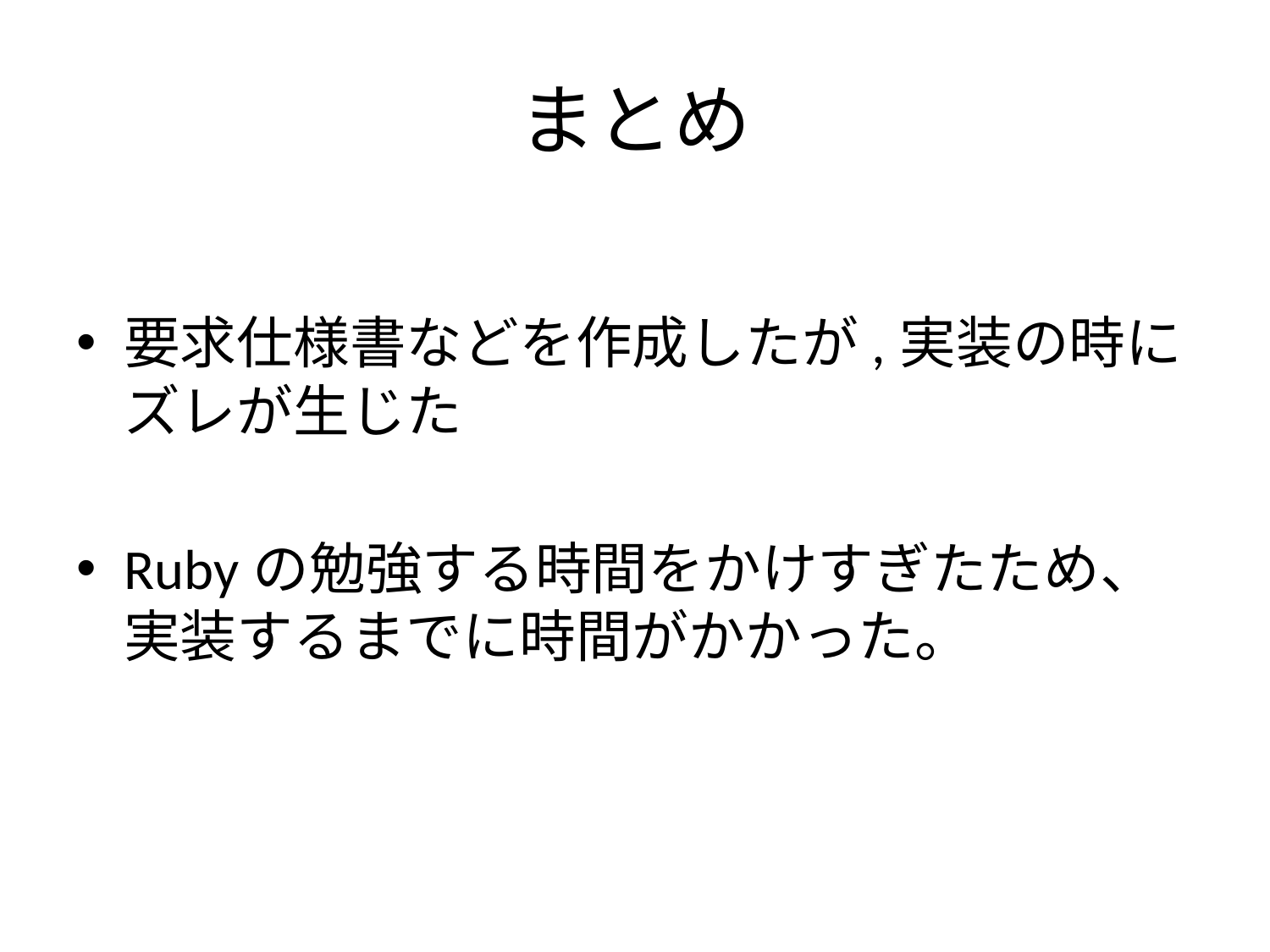

# まとめ

要求仕様書などを作成したが,実装の時にズレが生じた

Rubyの勉強する時間をかけすぎたため、実装するまでに時間がかかった。